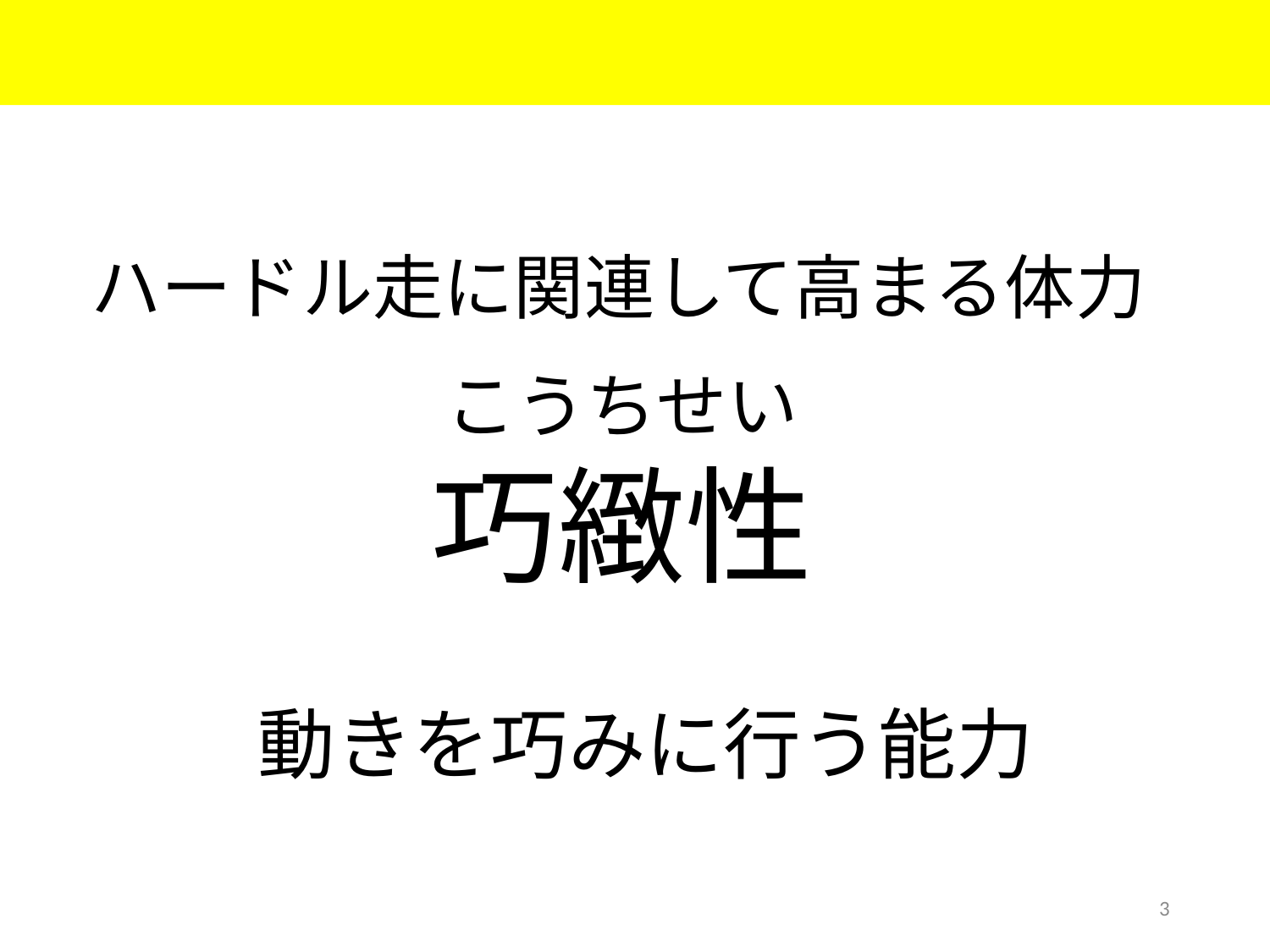

ハードル走に関連して高まる体力

こうちせい
巧緻性

動きを巧みに行う能力
3